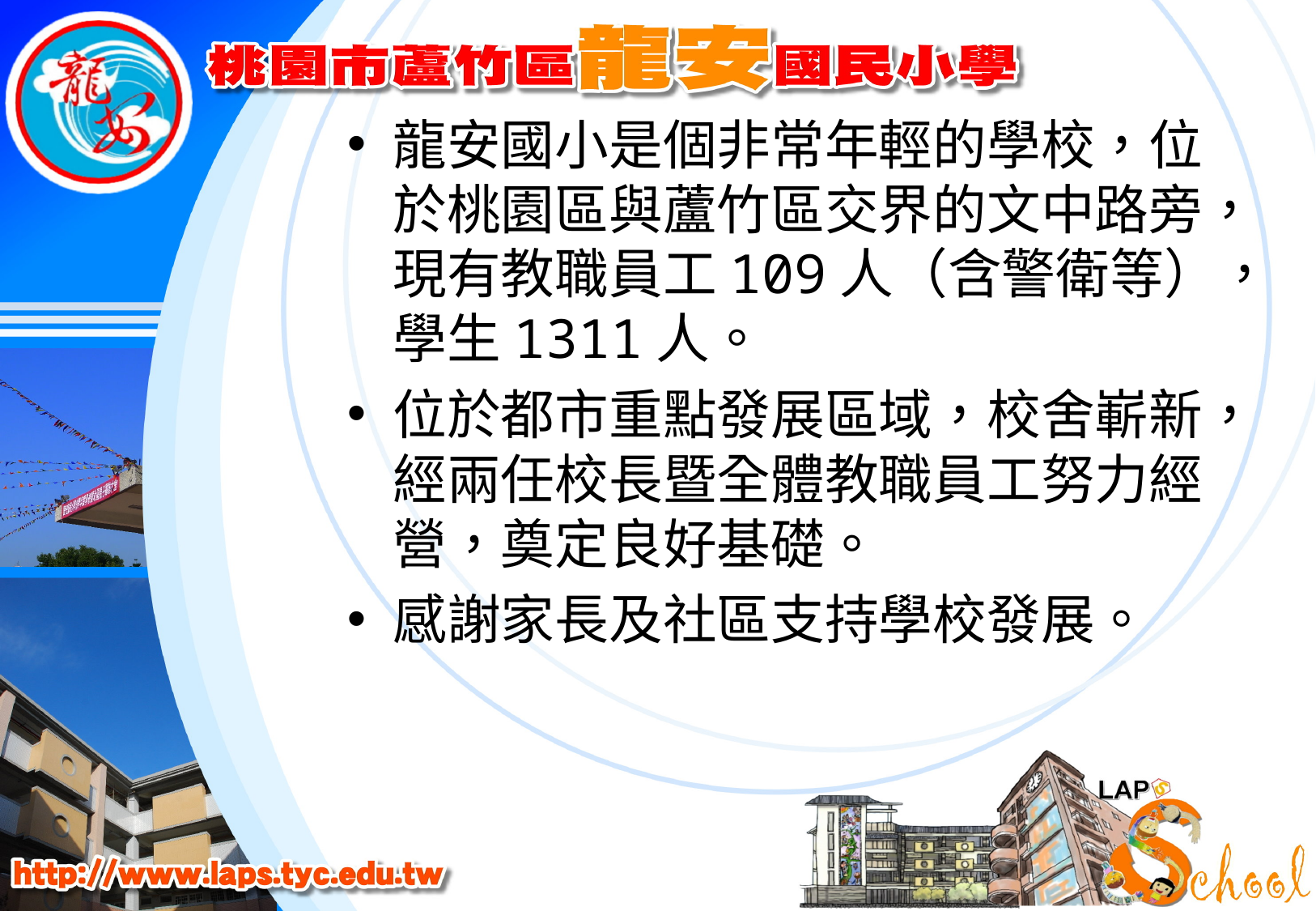

龍安國小是個非常年輕的學校，位於桃園區與蘆竹區交界的文中路旁，現有教職員工109人（含警衛等），學生1311人。
位於都市重點發展區域，校舍嶄新，經兩任校長暨全體教職員工努力經營，奠定良好基礎。
感謝家長及社區支持學校發展。